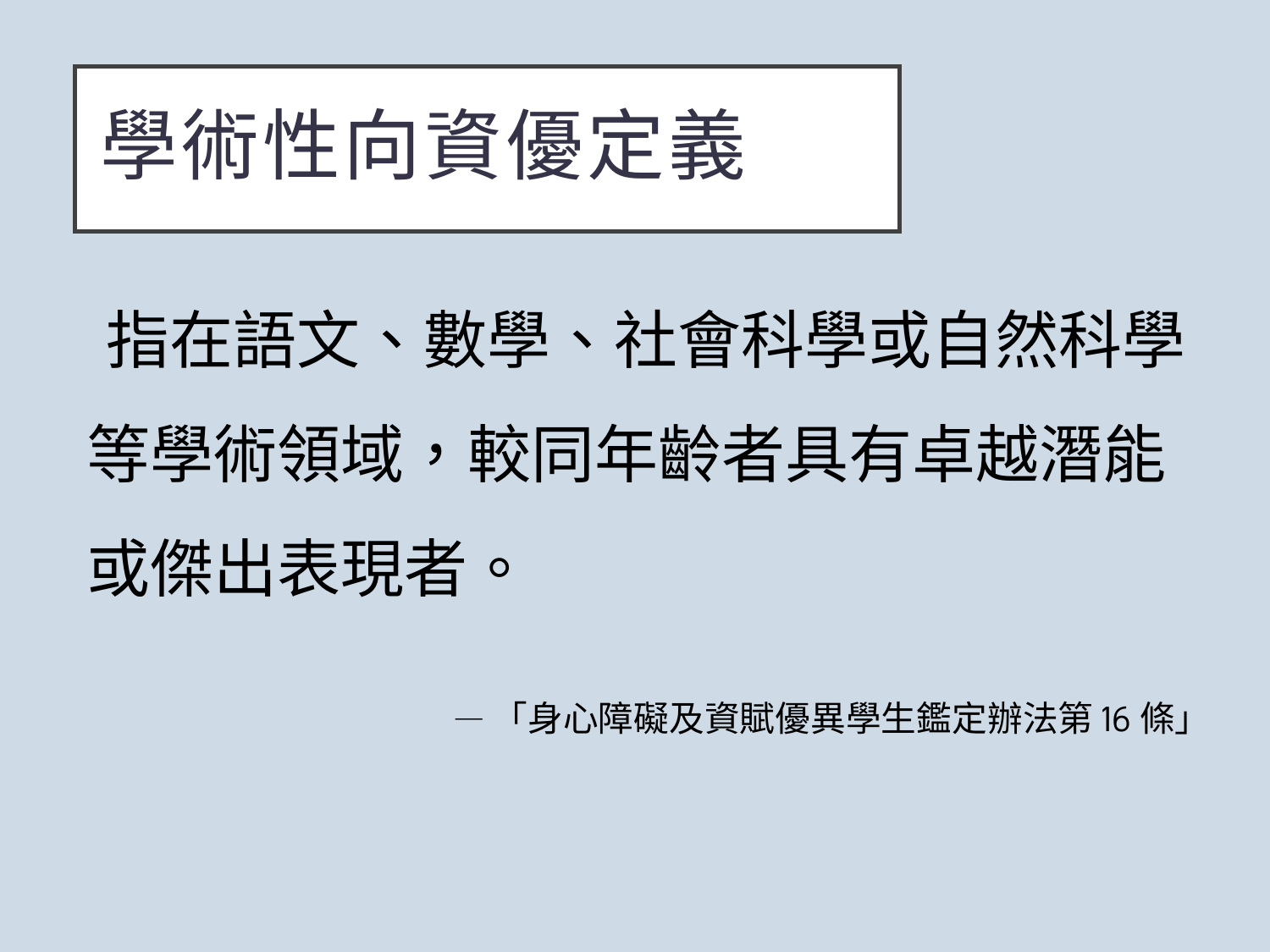

# 學術性向資優定義
   指在語文、數學、社會科學或自然科學等學術領域，較同年齡者具有卓越潛能或傑出表現者。

—「身心障礙及資賦優異學生鑑定辦法第16條」